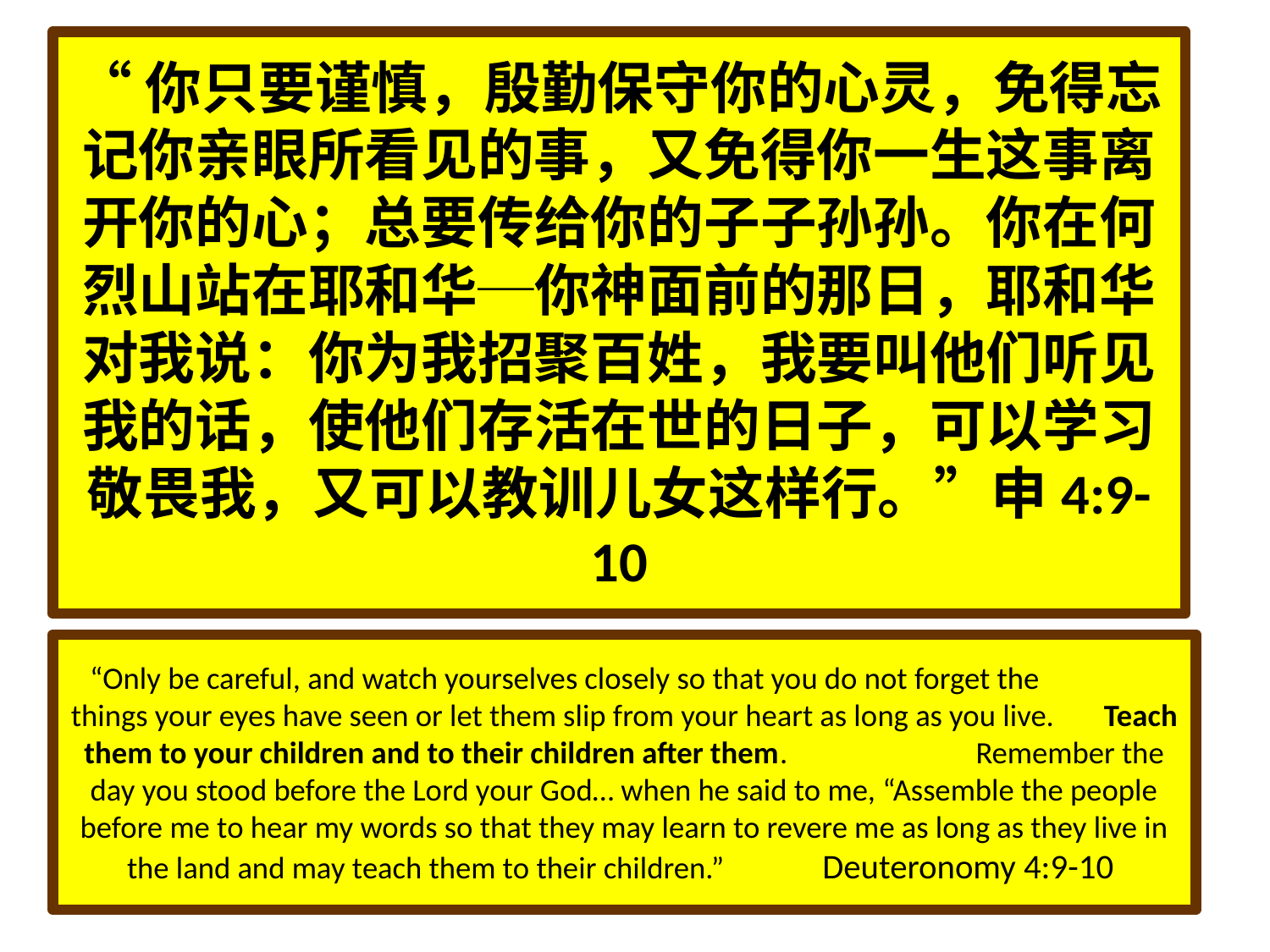

“你只要谨慎，殷勤保守你的心灵，免得忘记你亲眼所看见的事，又免得你一生这事离开你的心；总要传给你的子子孙孙。你在何烈山站在耶和华─你神面前的那日，耶和华对我说：你为我招聚百姓，我要叫他们听见我的话，使他们存活在世的日子，可以学习敬畏我，又可以教训儿女这样行。”申4:9-10
# “Only be careful, and watch yourselves closely so that you do not forget the                  things your eyes have seen or let them slip from your heart as long as you live.       Teach them to your children and to their children after them.                           Remember the day you stood before the Lord your God… when he said to me, “Assemble the people before me to hear my words so that they may learn to revere me as long as they live in the land and may teach them to their children.”              Deuteronomy 4:9-10